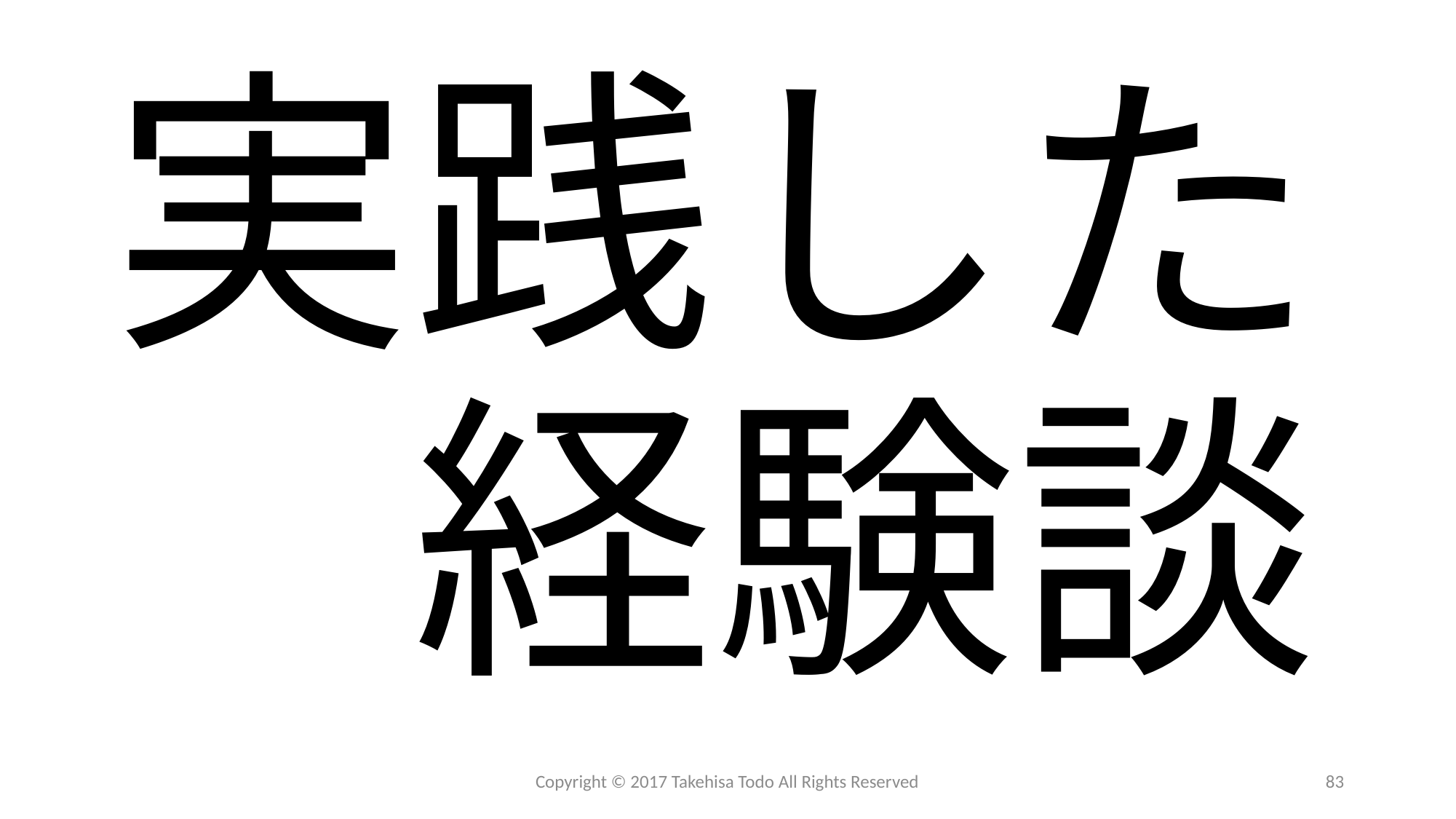

# 実践した 　経験談
Copyright © 2017 Takehisa Todo All Rights Reserved
83